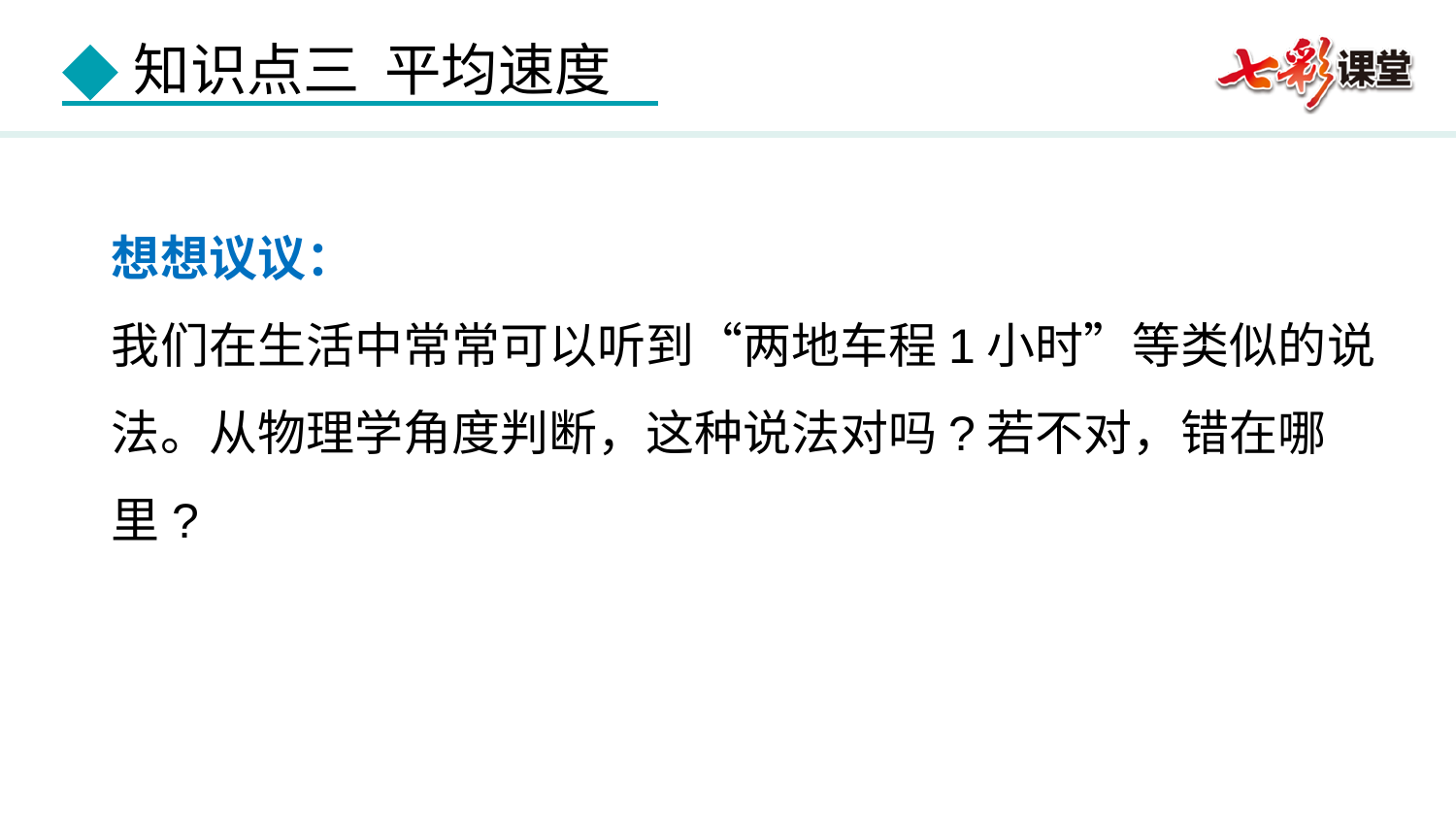

想想议议：
我们在生活中常常可以听到“两地车程1小时”等类似的说法。从物理学角度判断，这种说法对吗?若不对，错在哪里?